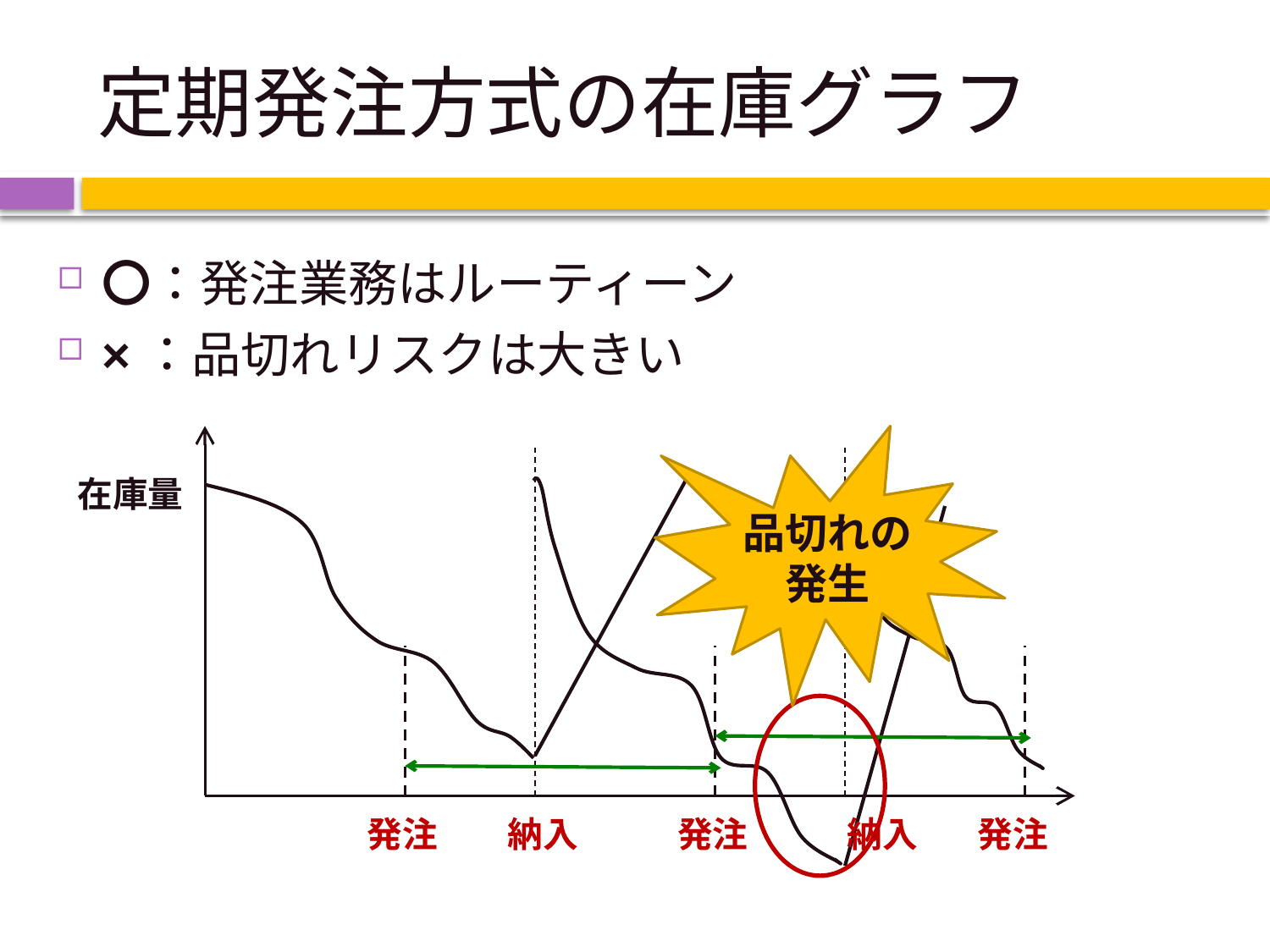

# 定期発注方式の在庫グラフ
〇：発注業務はルーティーン
×：品切れリスクは大きい

品切れの発生
在庫量

発注
納入
発注
納入
発注